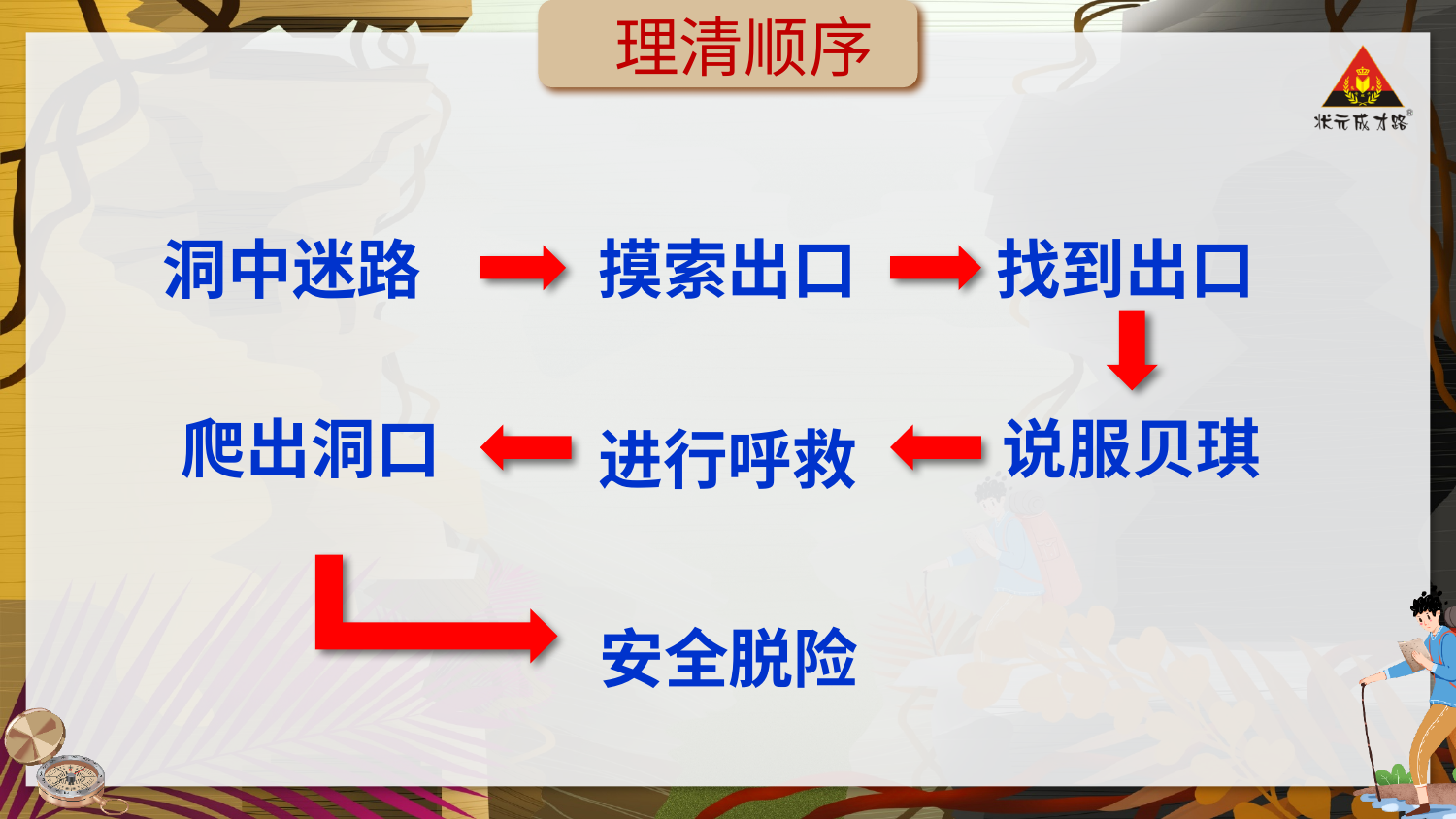

理清顺序
洞中迷路
摸索出口
找到出口

说服贝琪
爬出洞口
进行呼救

安全脱险